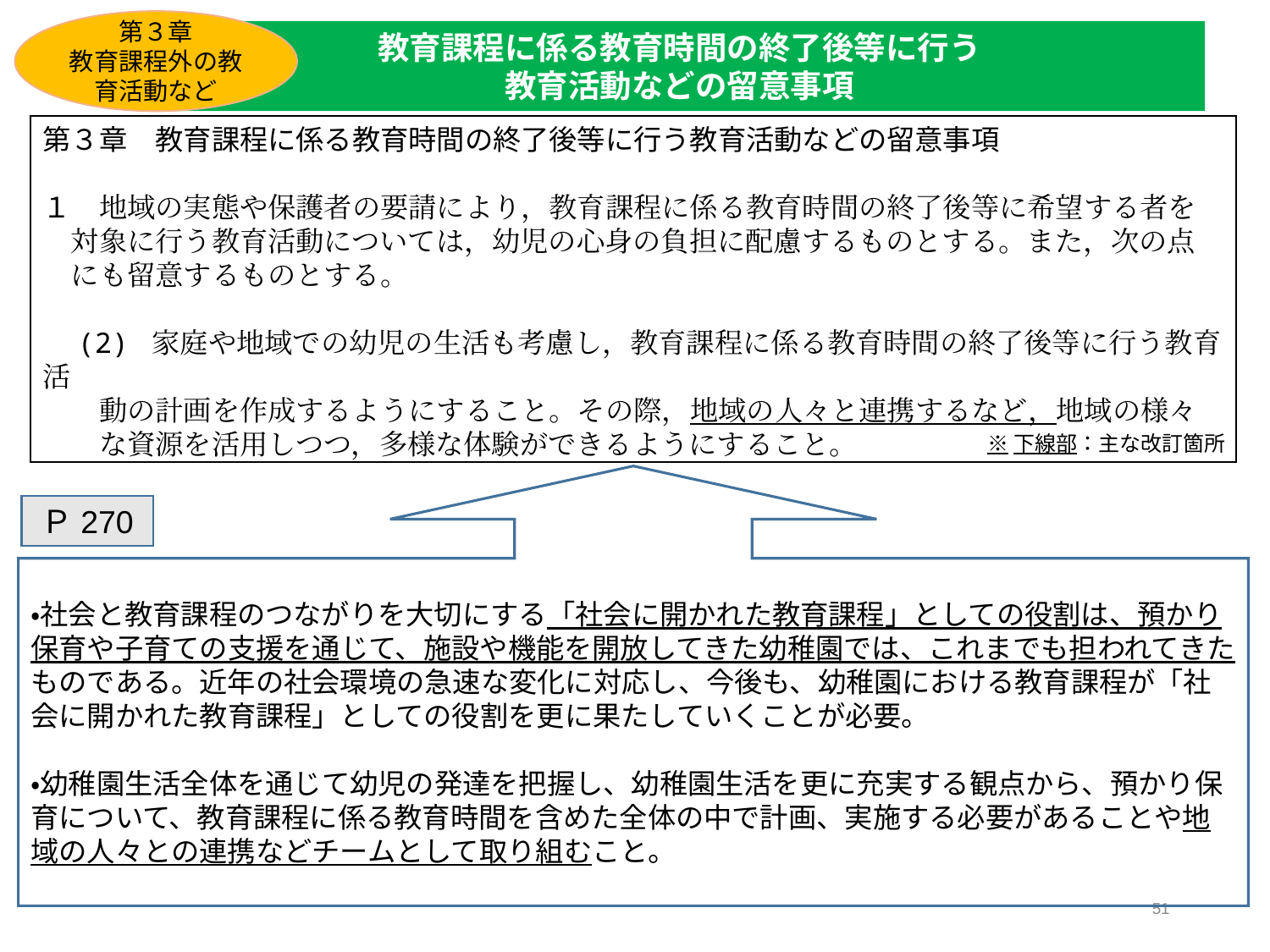

第３章
教育課程外の教育活動など
教育課程に係る教育時間の終了後等に行う
教育活動などの留意事項
第３章　教育課程に係る教育時間の終了後等に行う教育活動などの留意事項

１　地域の実態や保護者の要請により，教育課程に係る教育時間の終了後等に希望する者を
　対象に行う教育活動については，幼児の心身の負担に配慮するものとする。また，次の点
　にも留意するものとする。

　(2) 家庭や地域での幼児の生活も考慮し，教育課程に係る教育時間の終了後等に行う教育活
　　動の計画を作成するようにすること。その際，地域の人々と連携するなど，地域の様々
　　な資源を活用しつつ，多様な体験ができるようにすること。

※下線部：主な改訂箇所
・社会と教育課程のつながりを大切にする「社会に開かれた教育課程」としての役割は、預かり保育や子育ての支援を通じて、施設や機能を開放してきた幼稚園では、これまでも担われてきたものである。近年の社会環境の急速な変化に対応し、今後も、幼稚園における教育課程が「社会に開かれた教育課程」としての役割を更に果たしていくことが必要。

・幼稚園生活全体を通じて幼児の発達を把握し、幼稚園生活を更に充実する観点から、預かり保育について、教育課程に係る教育時間を含めた全体の中で計画、実施する必要があることや地域の人々との連携などチームとして取り組むこと。
Ｐ270
51